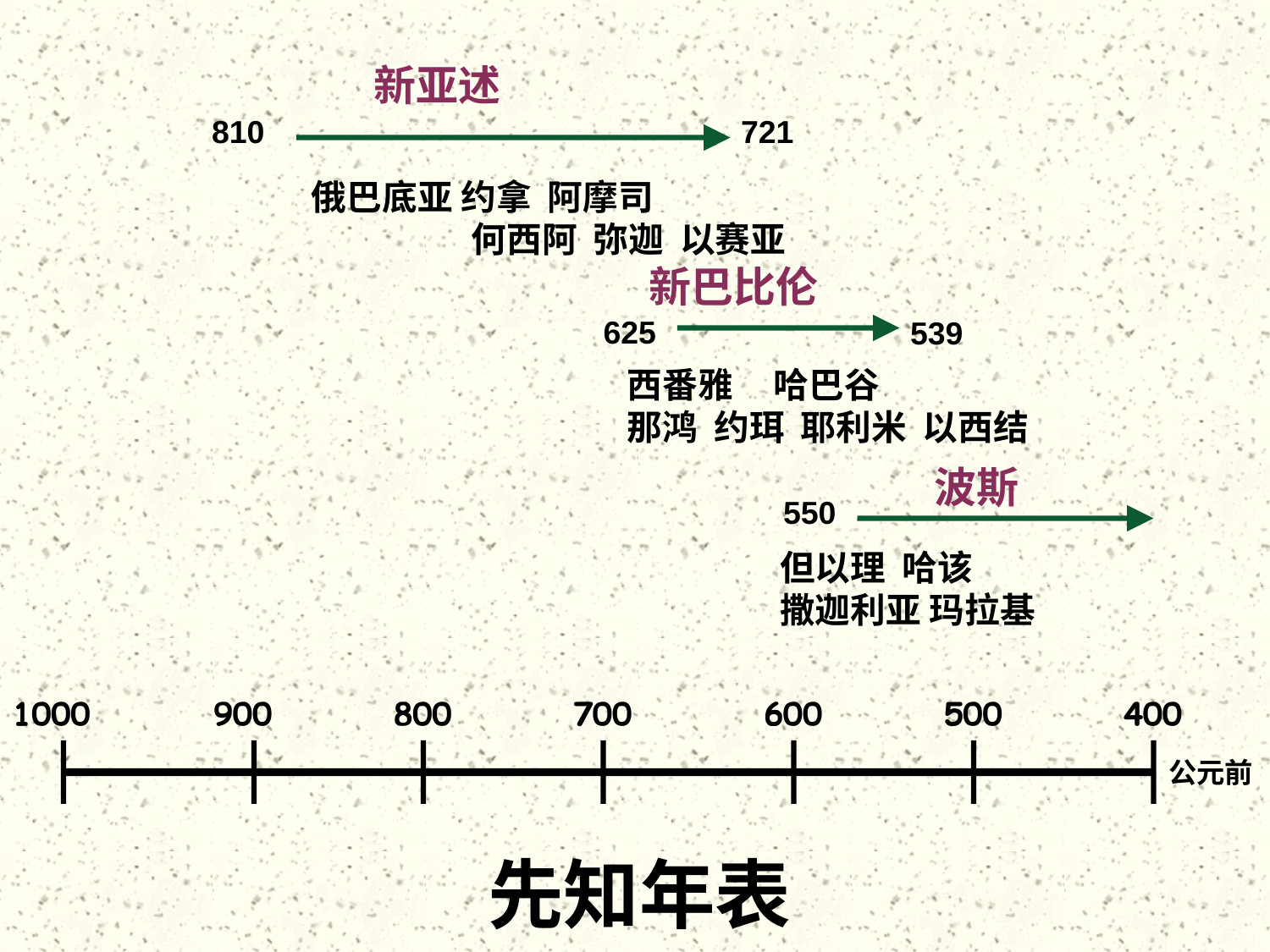

新亚述
810
721

俄巴底亚 约拿  阿摩司
      	   何西阿  弥迦  以赛亚

新巴比伦
625
539

西番雅     哈巴谷
那鸿  约珥  耶利米  以西结
波斯
550

但以理  哈该
撒迦利亚 玛拉基
1000
900
800
700
600
500
400

公元前

先知年表